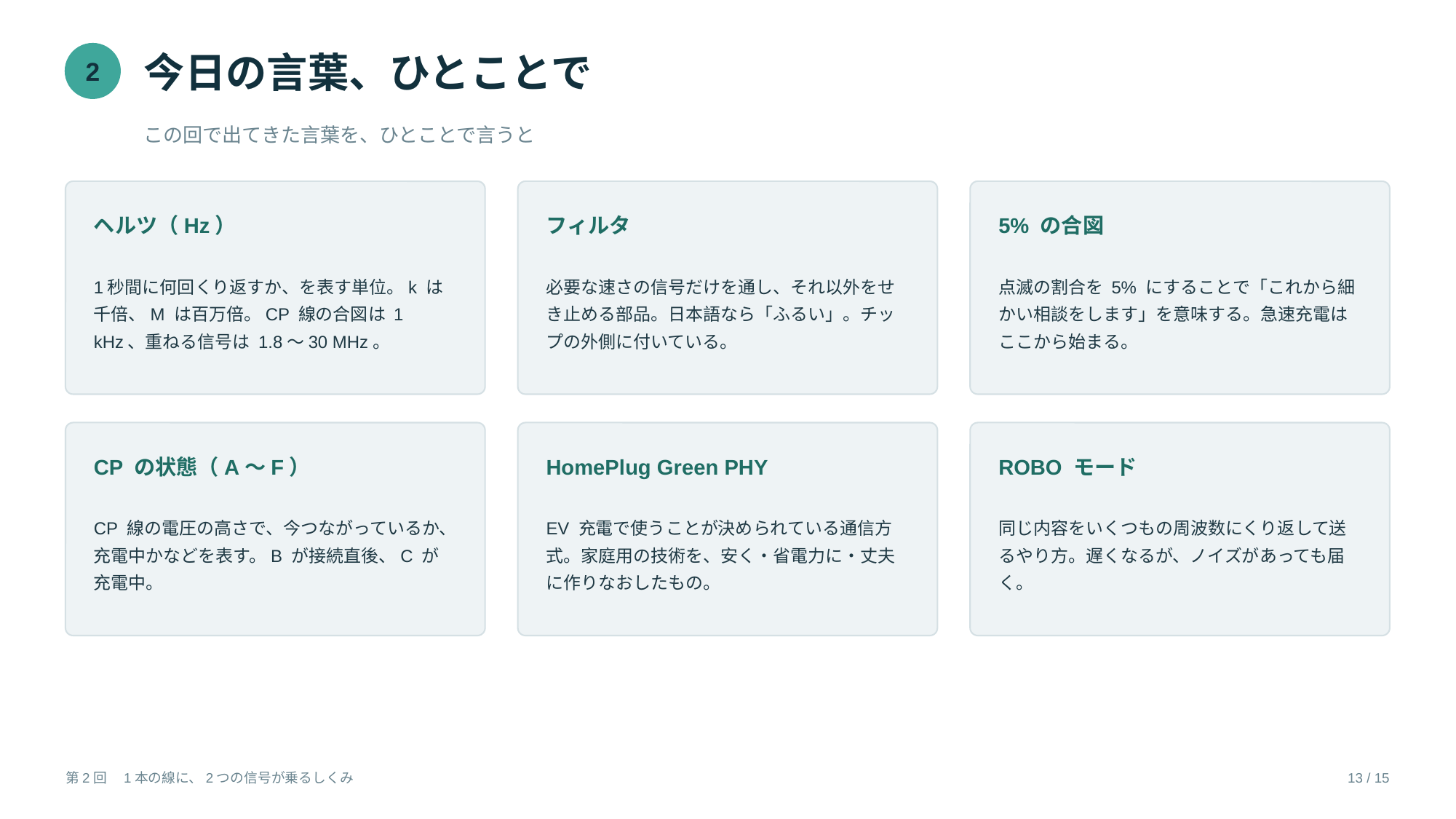

今日の言葉、ひとことで

2
この回で出てきた言葉を、ひとことで言うと

ヘルツ（Hz）
フィルタ
5% の合図
1秒間に何回くり返すか、を表す単位。k は千倍、M は百万倍。CP 線の合図は 1 kHz、重ねる信号は 1.8〜30 MHz。
必要な速さの信号だけを通し、それ以外をせき止める部品。日本語なら「ふるい」。チップの外側に付いている。
点滅の割合を 5% にすることで「これから細かい相談をします」を意味する。急速充電はここから始まる。

CP の状態（A〜F）
HomePlug Green PHY
ROBO モード
CP 線の電圧の高さで、今つながっているか、充電中かなどを表す。B が接続直後、C が充電中。
EV 充電で使うことが決められている通信方式。家庭用の技術を、安く・省電力に・丈夫に作りなおしたもの。
同じ内容をいくつもの周波数にくり返して送るやり方。遅くなるが、ノイズがあっても届く。
第2回　1本の線に、2つの信号が乗るしくみ
13 / 15